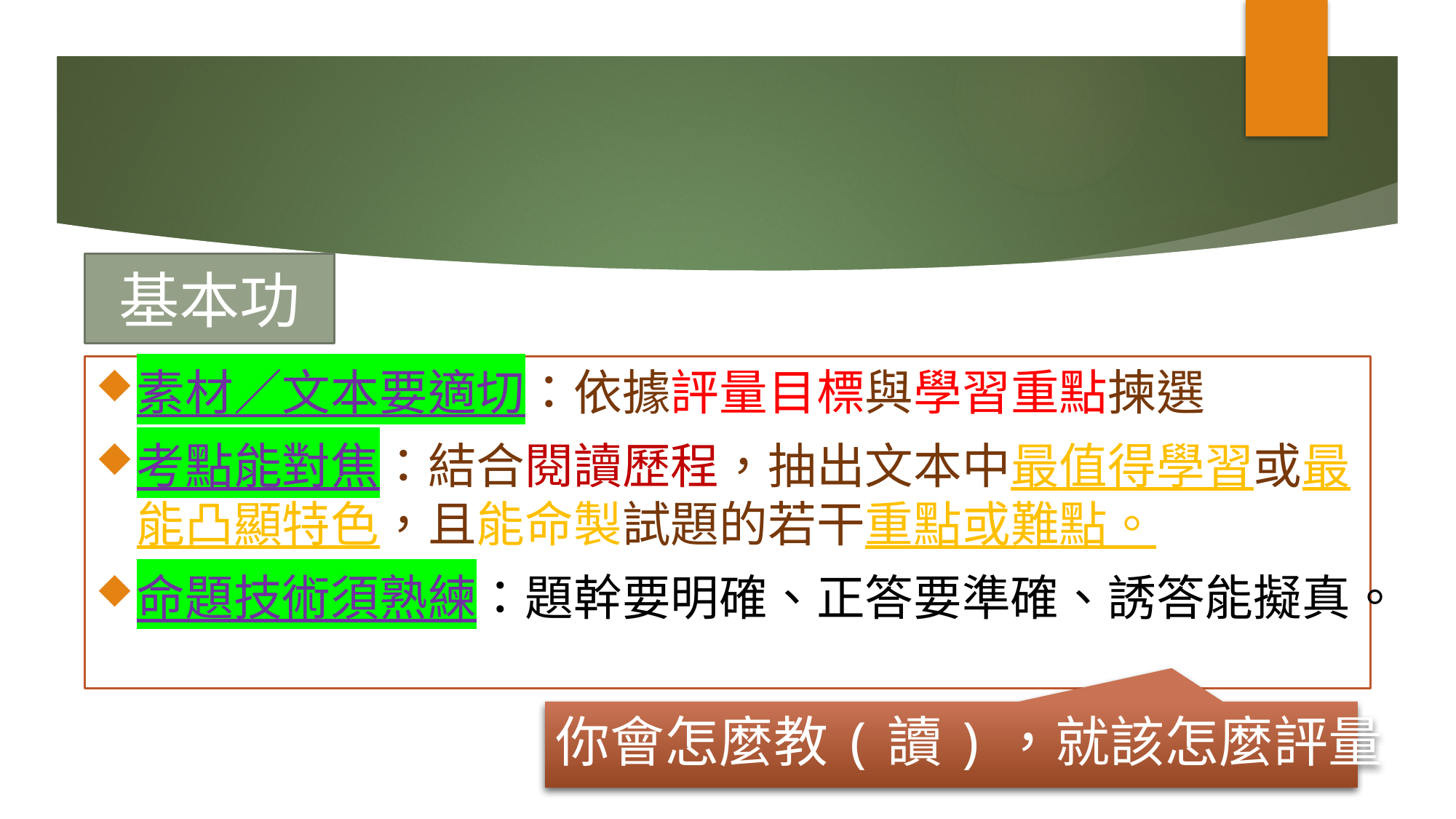

基本功
素材／文本要適切：依據評量目標與學習重點揀選
考點能對焦：結合閱讀歷程，抽出文本中最值得學習或最能凸顯特色，且能命製試題的若干重點或難點。
命題技術須熟練：題幹要明確、正答要準確、誘答能擬真。
你會怎麼教(讀)，就該怎麼評量